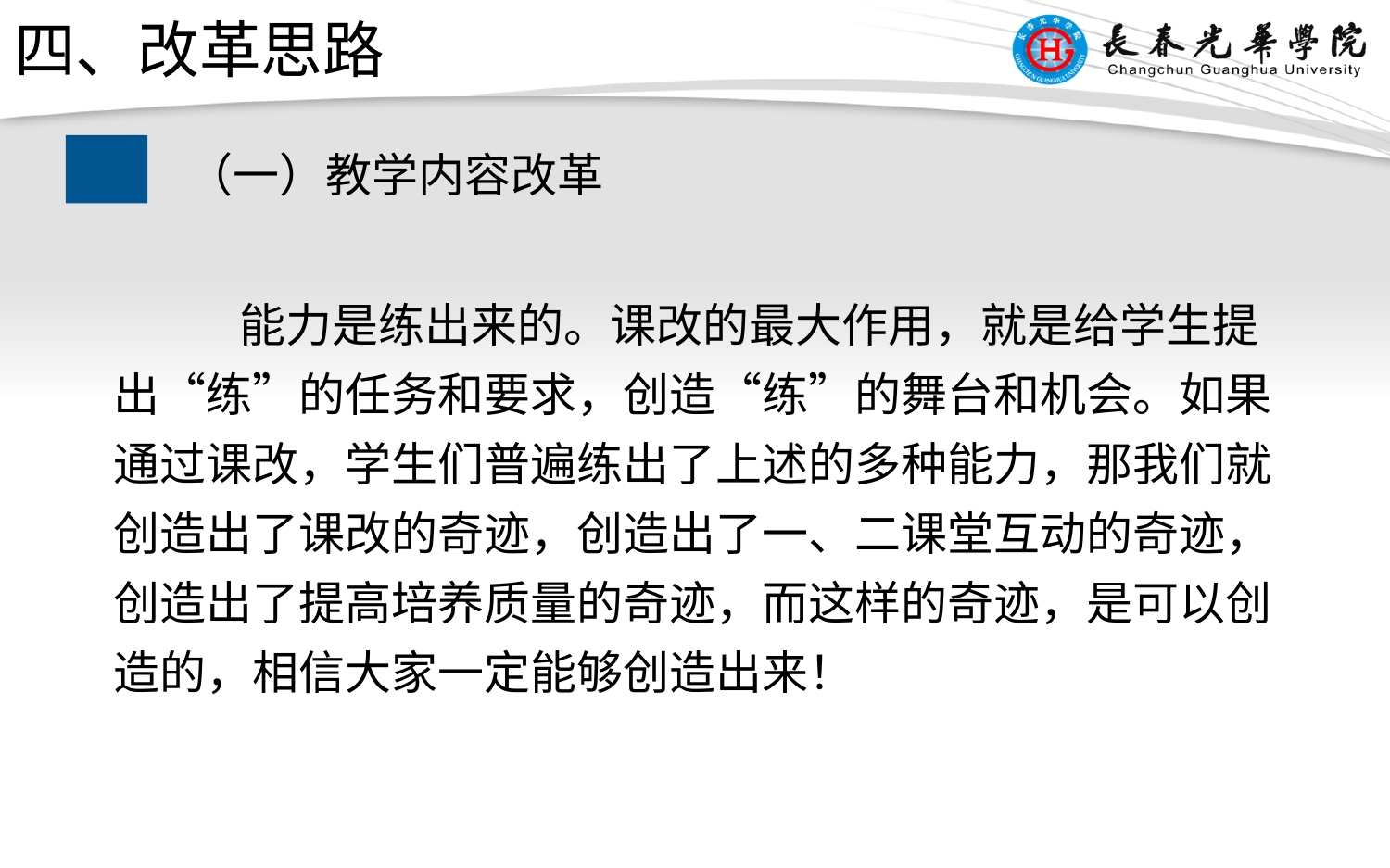

四、改革思路

（一）教学内容改革
           能力是练出来的。课改的最大作用，就是给学生提出“练”的任务和要求，创造“练”的舞台和机会。如果通过课改，学生们普遍练出了上述的多种能力，那我们就创造出了课改的奇迹，创造出了一、二课堂互动的奇迹，创造出了提高培养质量的奇迹，而这样的奇迹，是可以创造的，相信大家一定能够创造出来！